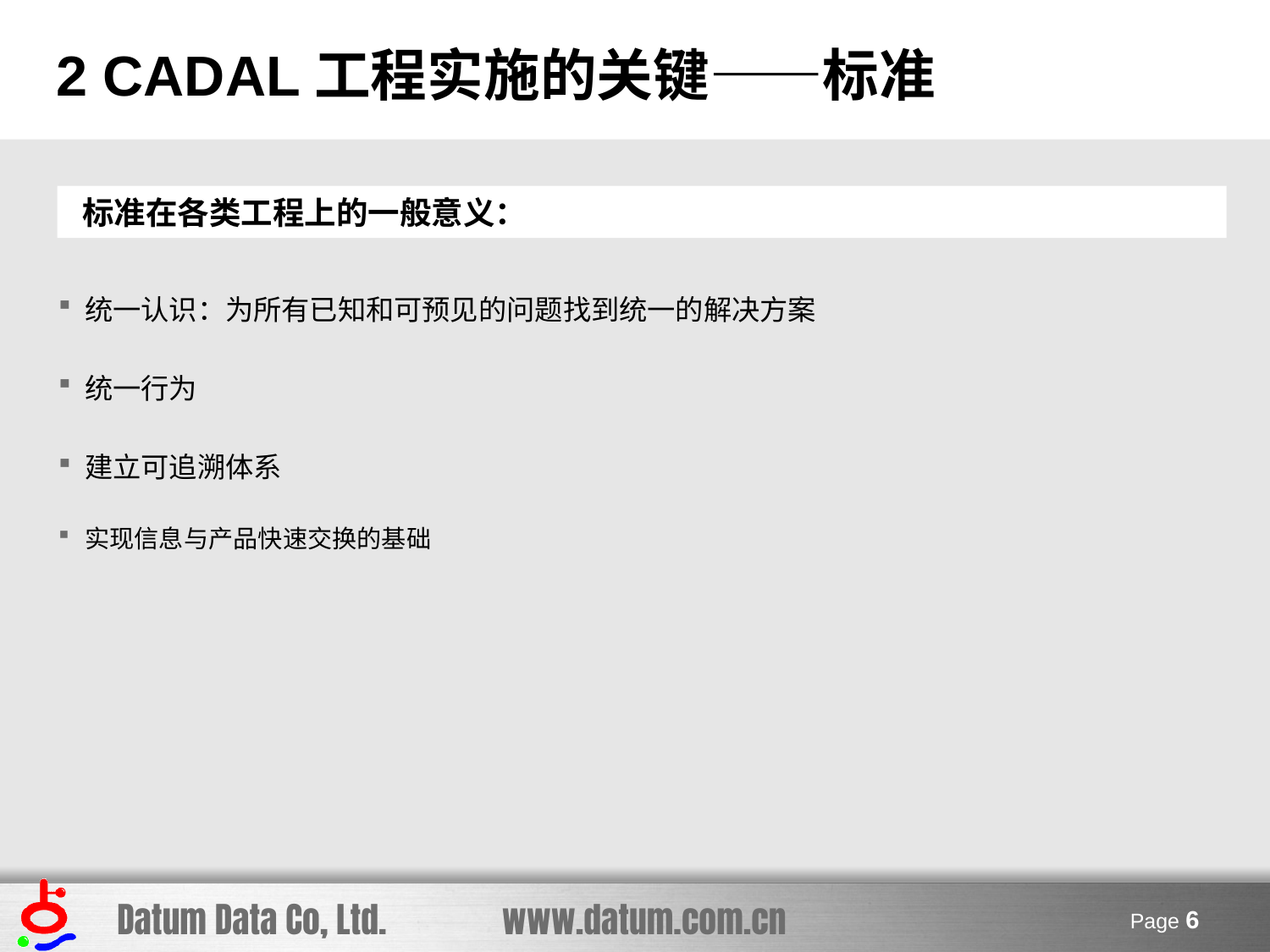

2 CADAL工程实施的关键——标准
标准在各类工程上的一般意义：

统一认识：为所有已知和可预见的问题找到统一的解决方案

统一行为

建立可追溯体系

实现信息与产品快速交换的基础
Page 6